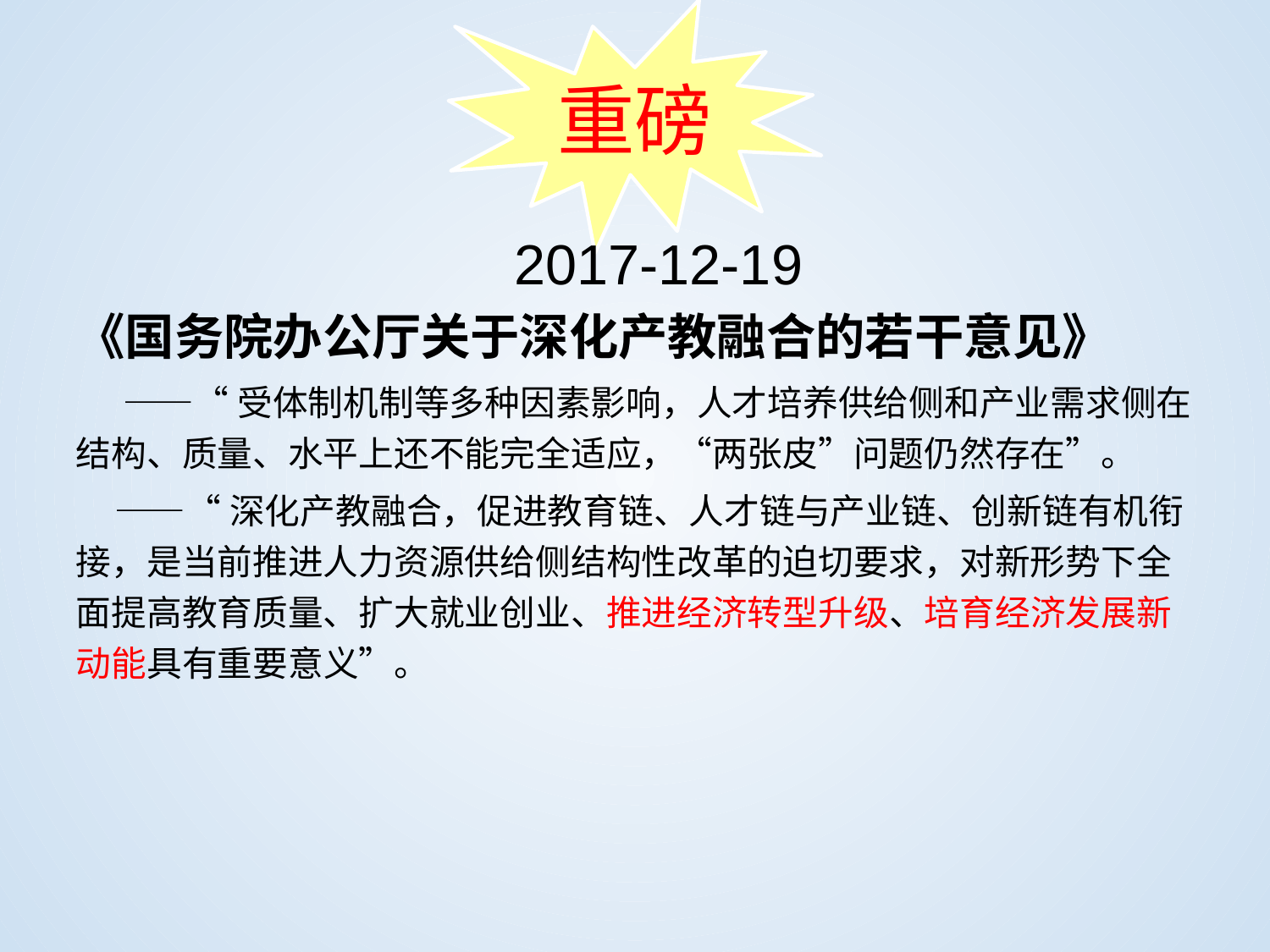

# 重磅
                            2017-12-19
《国务院办公厅关于深化产教融合的若干意见》
      ——“受体制机制等多种因素影响，人才培养供给侧和产业需求侧在结构、质量、水平上还不能完全适应，“两张皮”问题仍然存在”。
     ——“深化产教融合，促进教育链、人才链与产业链、创新链有机衔接，是当前推进人力资源供给侧结构性改革的迫切要求，对新形势下全面提高教育质量、扩大就业创业、推进经济转型升级、培育经济发展新动能具有重要意义”。